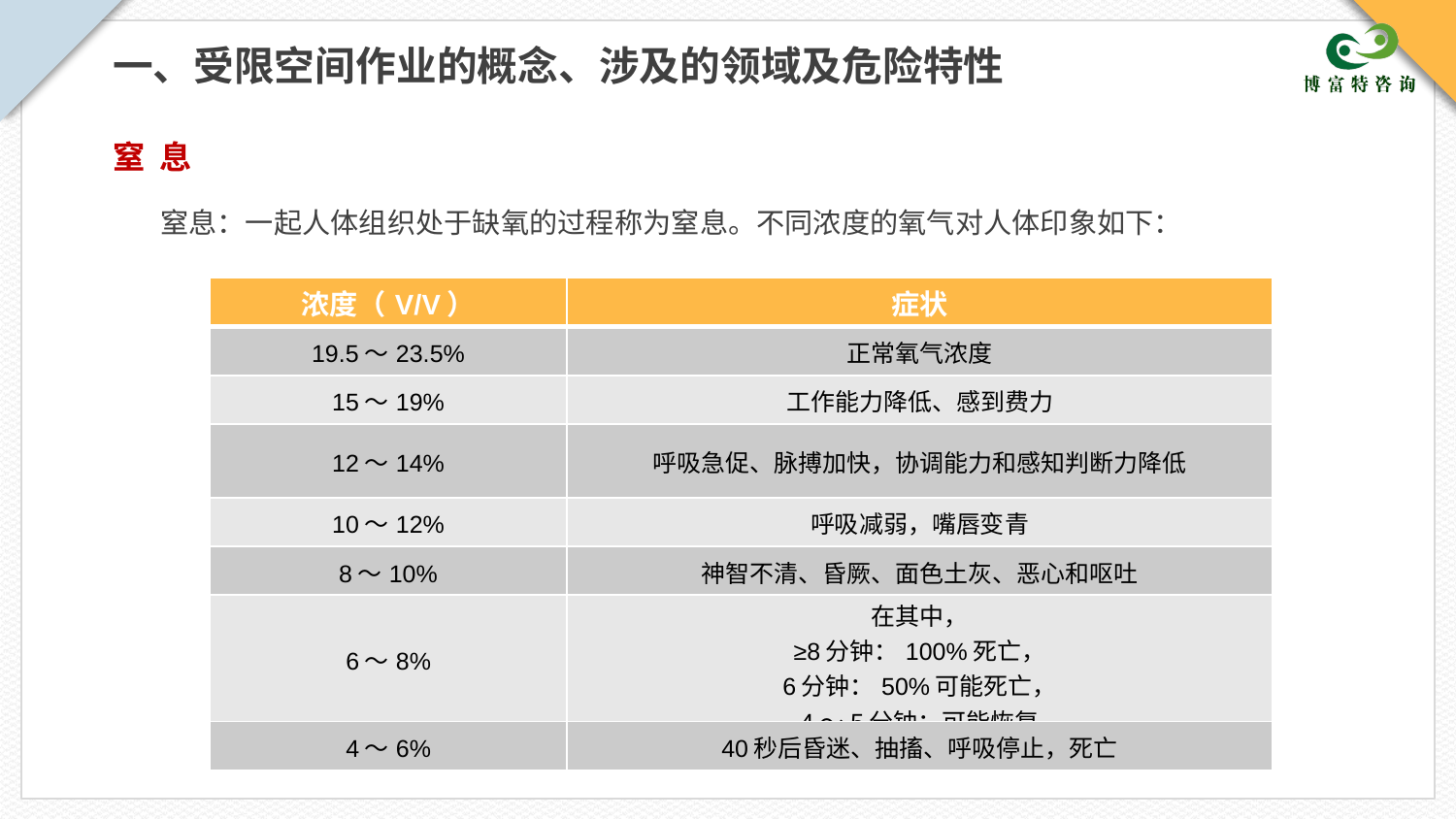

一、受限空间作业的概念、涉及的领域及危险特性
窒  息
窒息：一起人体组织处于缺氧的过程称为窒息。不同浓度的氧气对人体印象如下：
| 浓度（V/V） | 症状 |
| --- | --- |
| 19.5～23.5% | 正常氧气浓度 |
| 15～19% | 工作能力降低、感到费力 |
| 12～14% | 呼吸急促、脉搏加快，协调能力和感知判断力降低 |
| 10～12% | 呼吸减弱，嘴唇变青 |
| 8～10% | 神智不清、昏厥、面色土灰、恶心和呕吐 |
| 6～8% | 在其中， ≥8分钟：100%死亡， 6分钟：50%可能死亡， 4～5分钟：可能恢复 |
| 4～6% | 40秒后昏迷、抽搐、呼吸停止，死亡 |